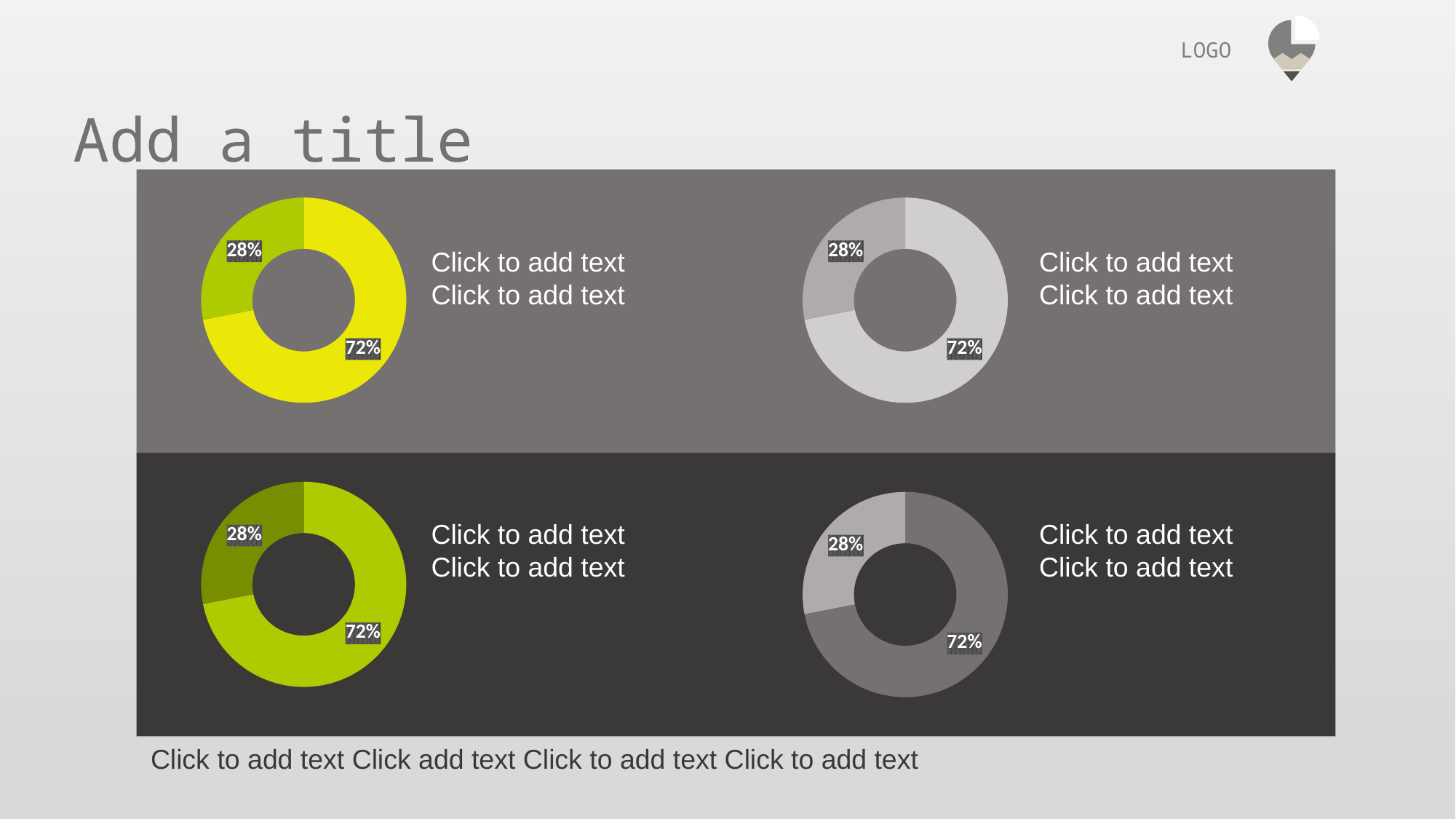

Add a title

### Chart

| Category | 销售额 |
|---|---|
| 第一季度 | 8.2 |
| 第二季度 | 3.2 |

### Chart

| Category | 销售额 |
|---|---|
| 第一季度 | 8.2 |
| 第二季度 | 3.2 |
Click to add text
Click to add text
Click to add text
Click to add text

### Chart

| Category | 销售额 |
|---|---|
| 第一季度 | 8.2 |
| 第二季度 | 3.2 |

### Chart

| Category | 销售额 |
|---|---|
| 第一季度 | 8.2 |
| 第二季度 | 3.2 |
Click to add text
Click to add text
Click to add text
Click to add text
Click to add text Click add text Click to add text Click to add text